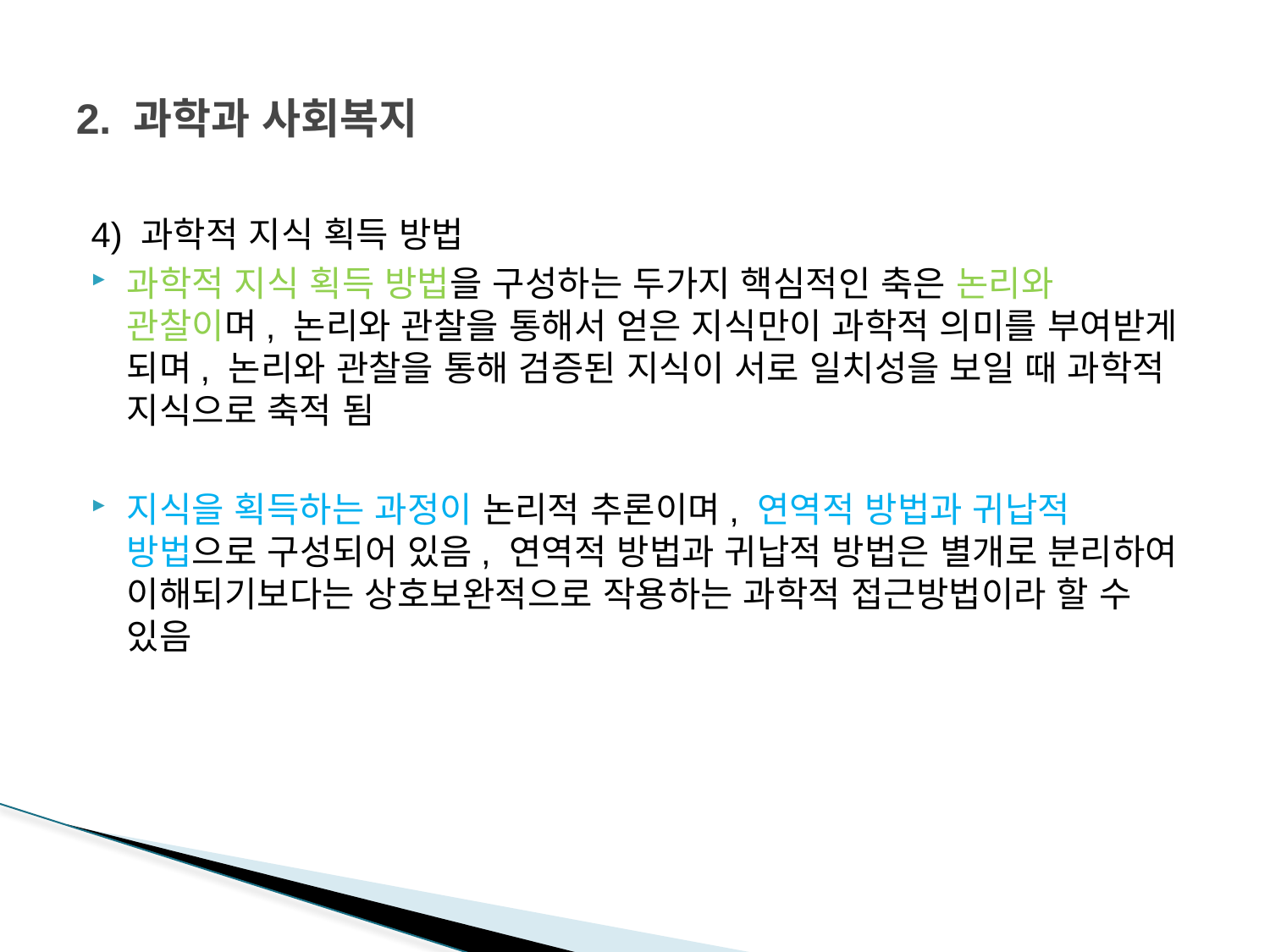

# 2. 과학과 사회복지
4) 과학적 지식 획득 방법
과학적 지식 획득 방법을 구성하는 두가지 핵심적인 축은 논리와 관찰이며, 논리와 관찰을 통해서 얻은 지식만이 과학적 의미를 부여받게 되며, 논리와 관찰을 통해 검증된 지식이 서로 일치성을 보일 때 과학적 지식으로 축적 됨

지식을 획득하는 과정이 논리적 추론이며, 연역적 방법과 귀납적 방법으로 구성되어 있음, 연역적 방법과 귀납적 방법은 별개로 분리하여 이해되기보다는 상호보완적으로 작용하는 과학적 접근방법이라 할 수 있음